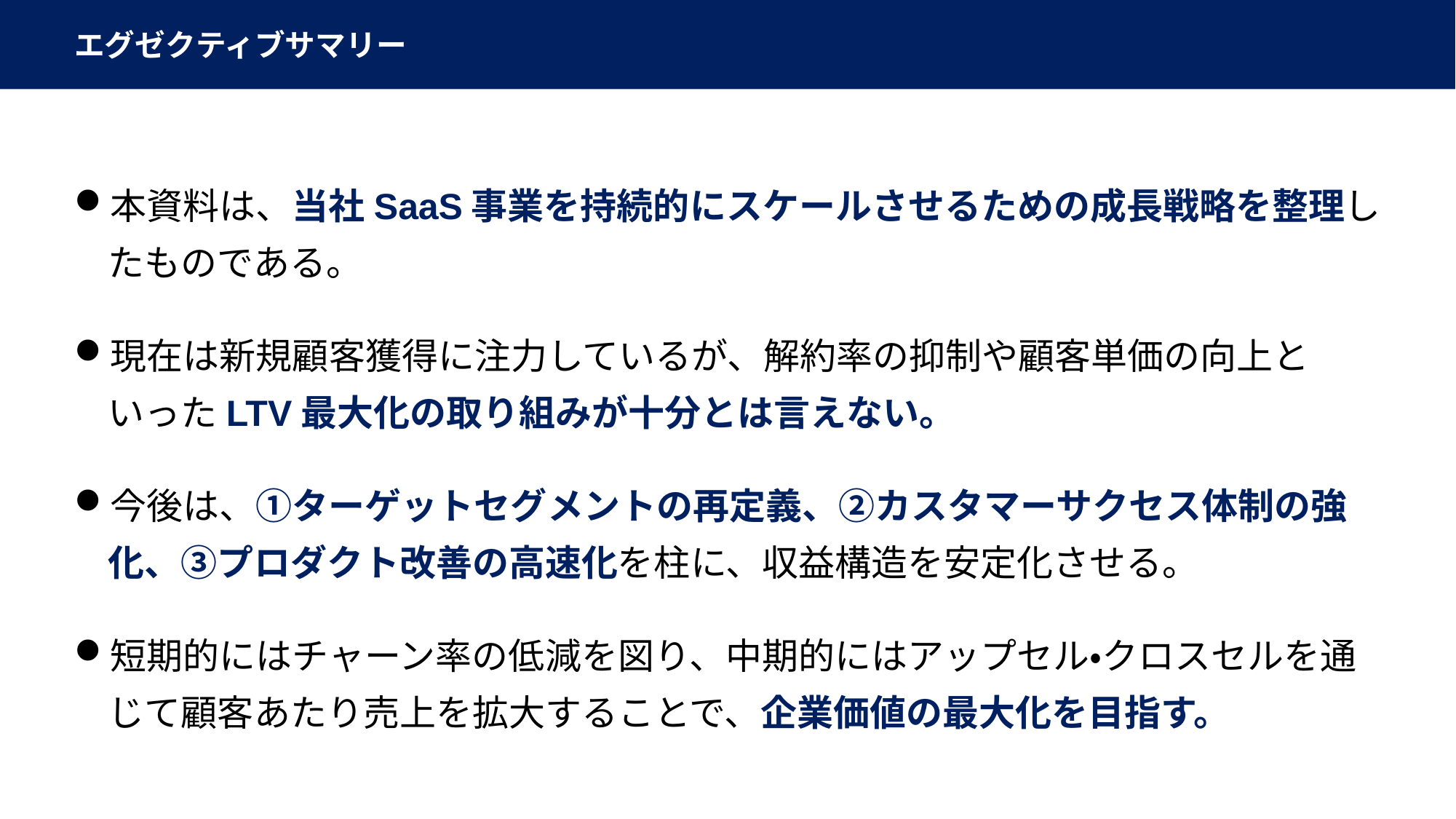

エグゼクティブサマリー
本資料は、当社SaaS事業を持続的にスケールさせるための成長戦略を整理したものである。
現在は新規顧客獲得に注力しているが、解約率の抑制や顧客単価の向上といったLTV最大化の取り組みが十分とは言えない。
今後は、①ターゲットセグメントの再定義、②カスタマーサクセス体制の強化、③プロダクト改善の高速化を柱に、収益構造を安定化させる。
短期的にはチャーン率の低減を図り、中期的にはアップセル・クロスセルを通じて顧客あたり売上を拡大することで、企業価値の最大化を目指す。